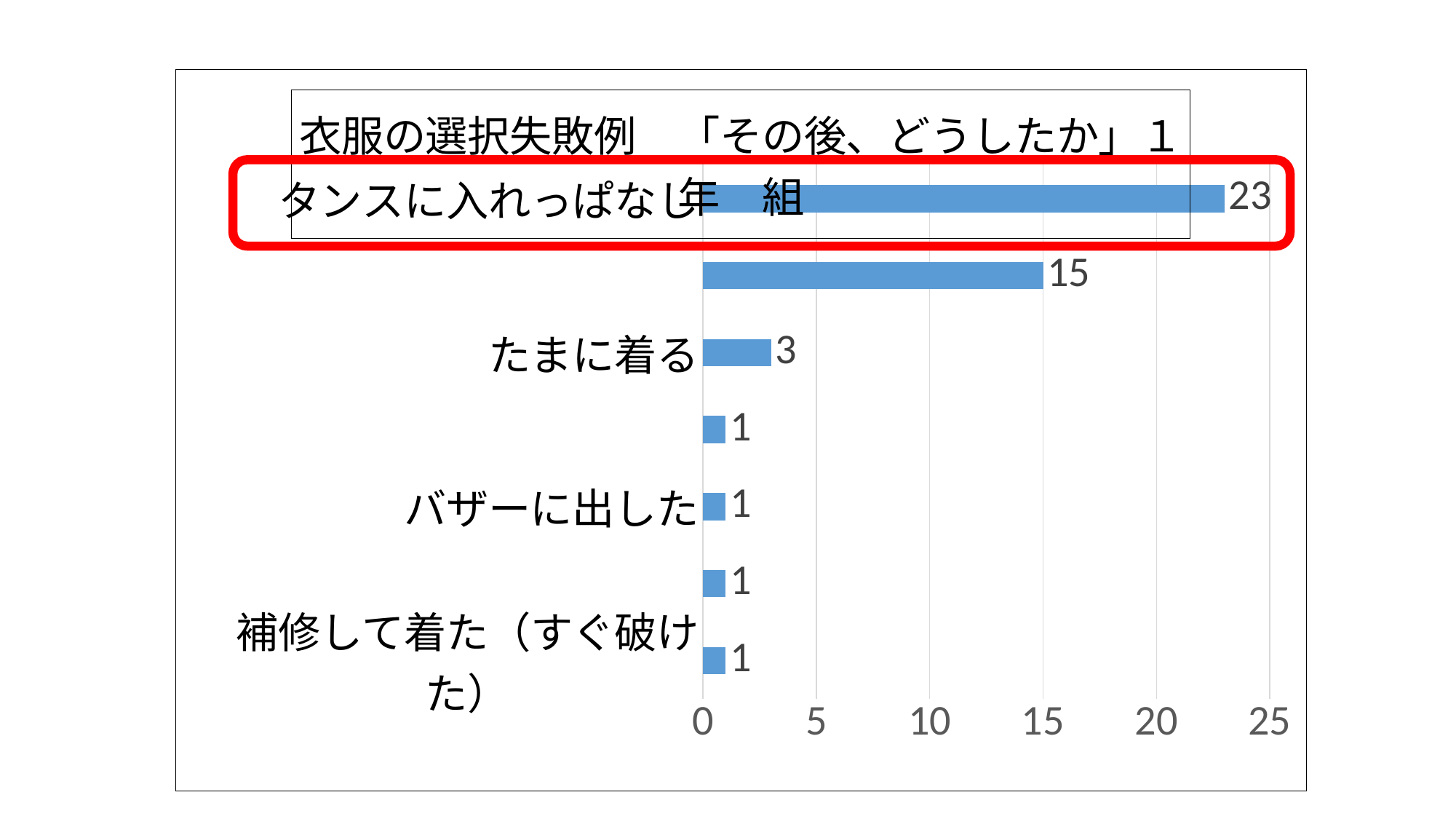

### Chart: 衣服の選択失敗例　「その後、どうしたか」１年　組

| Category |  |
|---|---|
| 補修して着た（すぐ破けた） | 1.0 |
| どこかにいった | 1.0 |
| バザーに出した | 1.0 |
| 返品した | 1.0 |
| たまに着る | 3.0 |
| 人にあげた | 15.0 |
| タンスに入れっぱなし | 23.0 |